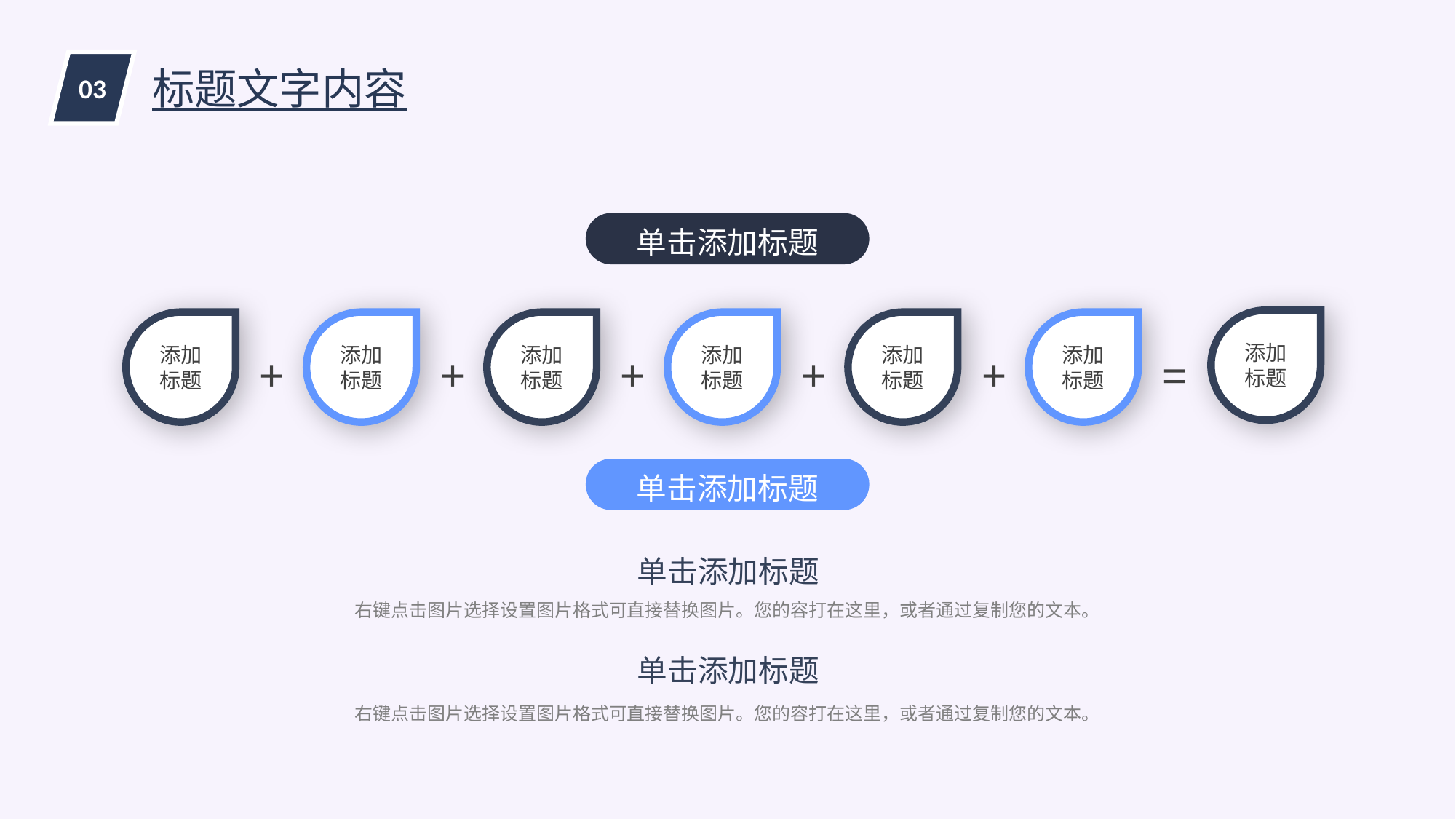

03
标题文字内容

单击添加标题
添加标题
添加标题
添加标题
添加标题
添加标题
添加标题
添加标题
+
+
+
+
+
=

单击添加标题
单击添加标题
右键点击图片选择设置图片格式可直接替换图片。您的容打在这里，或者通过复制您的文本。
单击添加标题
右键点击图片选择设置图片格式可直接替换图片。您的容打在这里，或者通过复制您的文本。